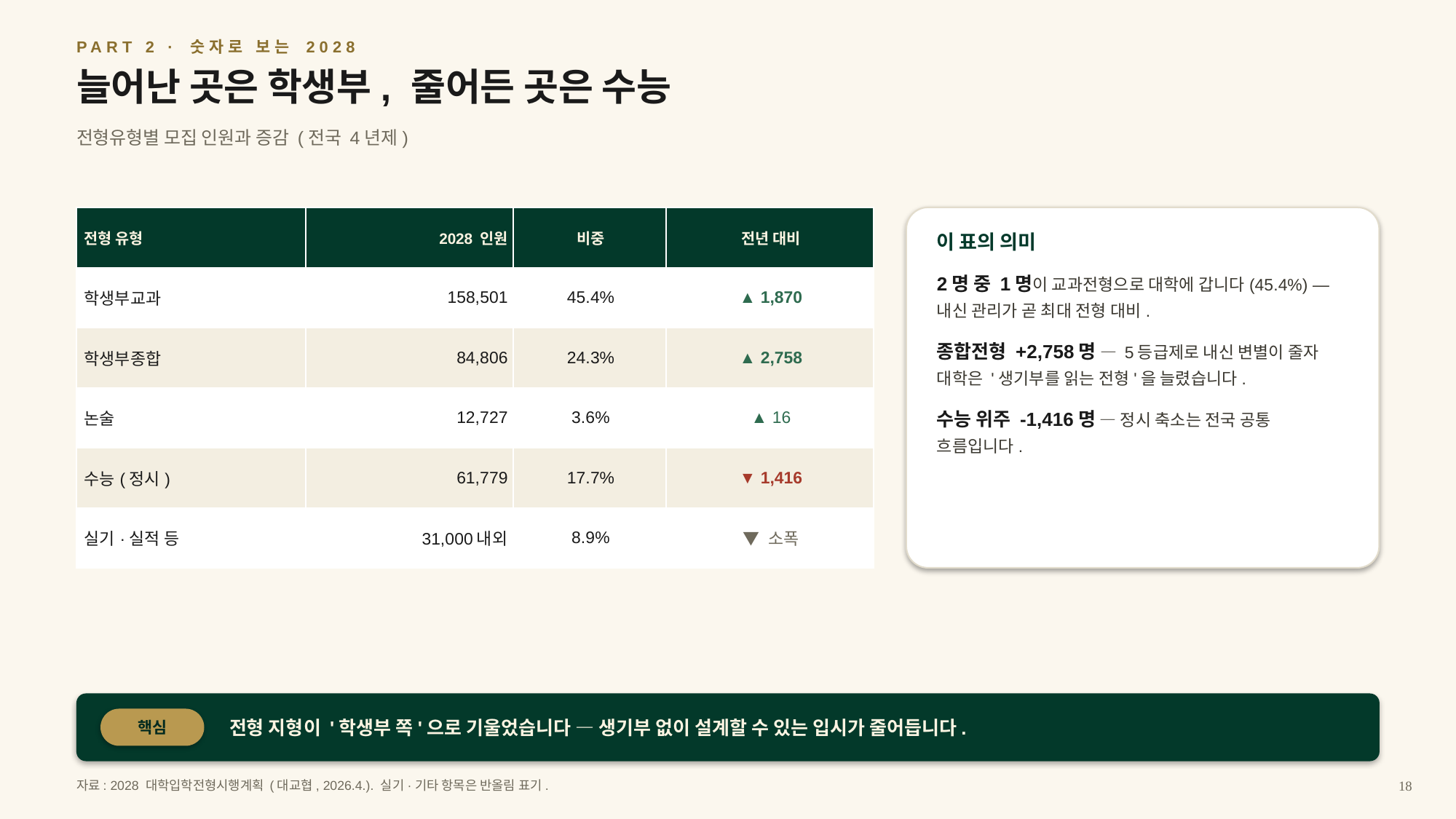

PART 2 · 숫자로 보는 2028
늘어난 곳은 학생부, 줄어든 곳은 수능
전형유형별 모집 인원과 증감 (전국 4년제)
| 전형 유형 | 2028 인원 | 비중 | 전년 대비 |
| --- | --- | --- | --- |
| 학생부교과 | 158,501 | 45.4% | ▲ 1,870 |
| 학생부종합 | 84,806 | 24.3% | ▲ 2,758 |
| 논술 | 12,727 | 3.6% | ▲ 16 |
| 수능(정시) | 61,779 | 17.7% | ▼ 1,416 |
| 실기·실적 등 | 31,000내외 | 8.9% | ▼ 소폭 |

이 표의 의미
2명 중 1명이 교과전형으로 대학에 갑니다(45.4%) — 내신 관리가 곧 최대 전형 대비.
종합전형 +2,758명 — 5등급제로 내신 변별이 줄자 대학은 '생기부를 읽는 전형'을 늘렸습니다.
수능 위주 -1,416명 — 정시 축소는 전국 공통 흐름입니다.

전형 지형이 '학생부 쪽'으로 기울었습니다 — 생기부 없이 설계할 수 있는 입시가 줄어듭니다.
핵심
자료: 2028 대학입학전형시행계획 (대교협, 2026.4.). 실기·기타 항목은 반올림 표기.
18